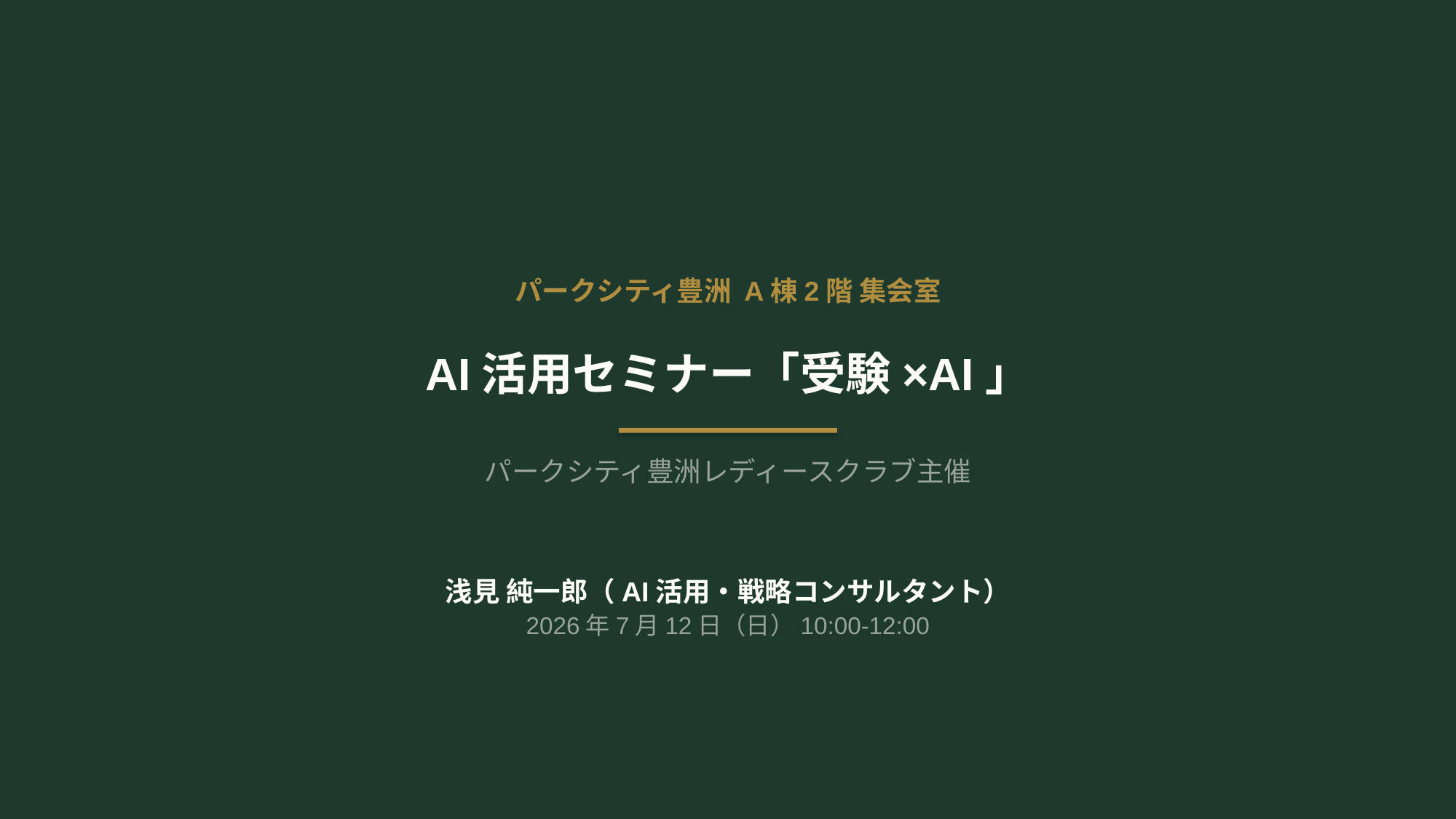

パークシティ豊洲 A棟2階 集会室
AI活用セミナー「受験×AI」

パークシティ豊洲レディースクラブ主催
浅見 純一郎（AI活用・戦略コンサルタント）
2026年7月12日（日）10:00-12:00